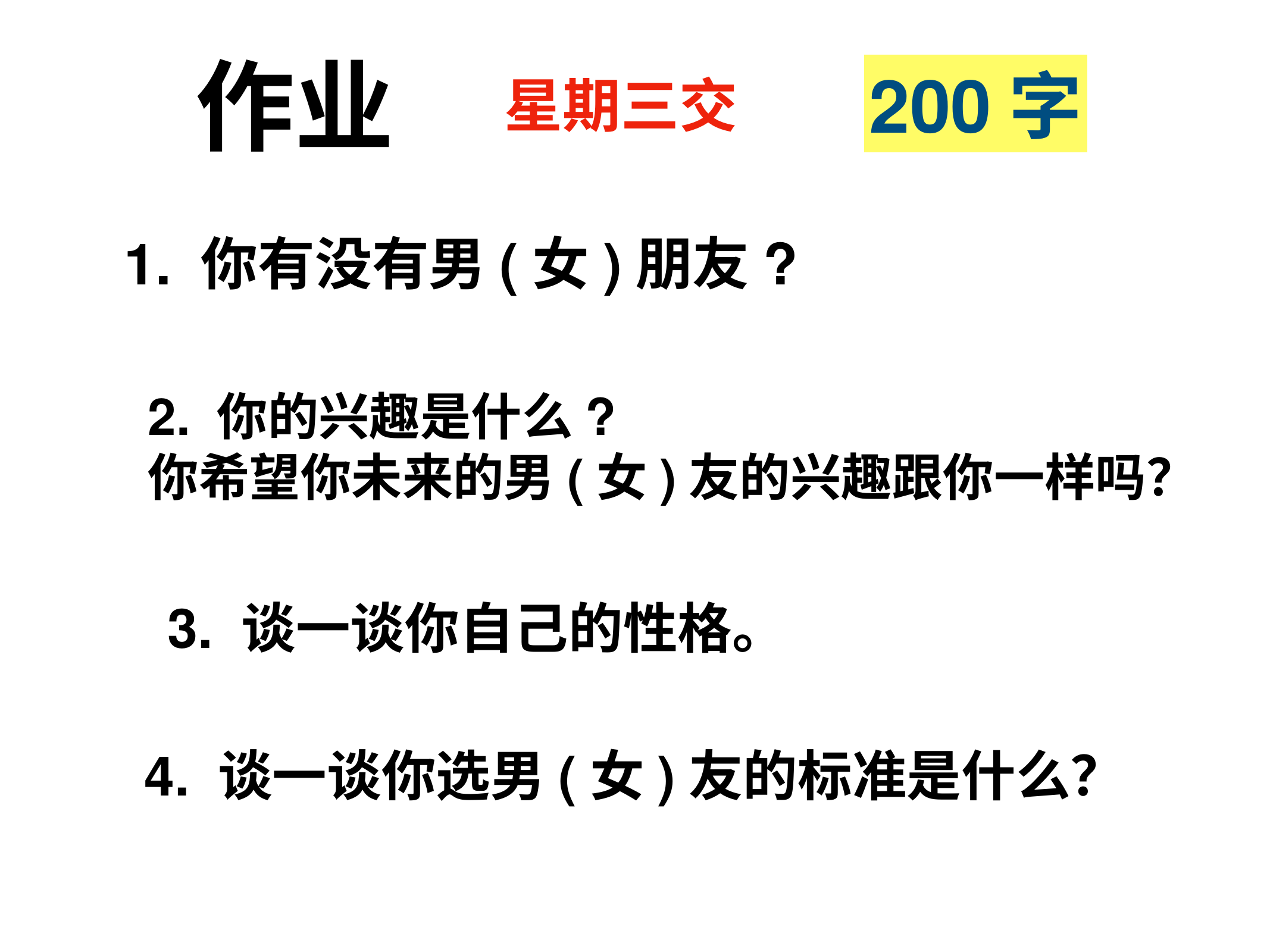

作业
200字
星期三交
1. 你有没有男(女)朋友?
2. 你的兴趣是什么?
你希望你未来的男(女)友的兴趣跟你一样吗？
3. 谈一谈你自己的性格。
4. 谈一谈你选男(女)友的标准是什么？